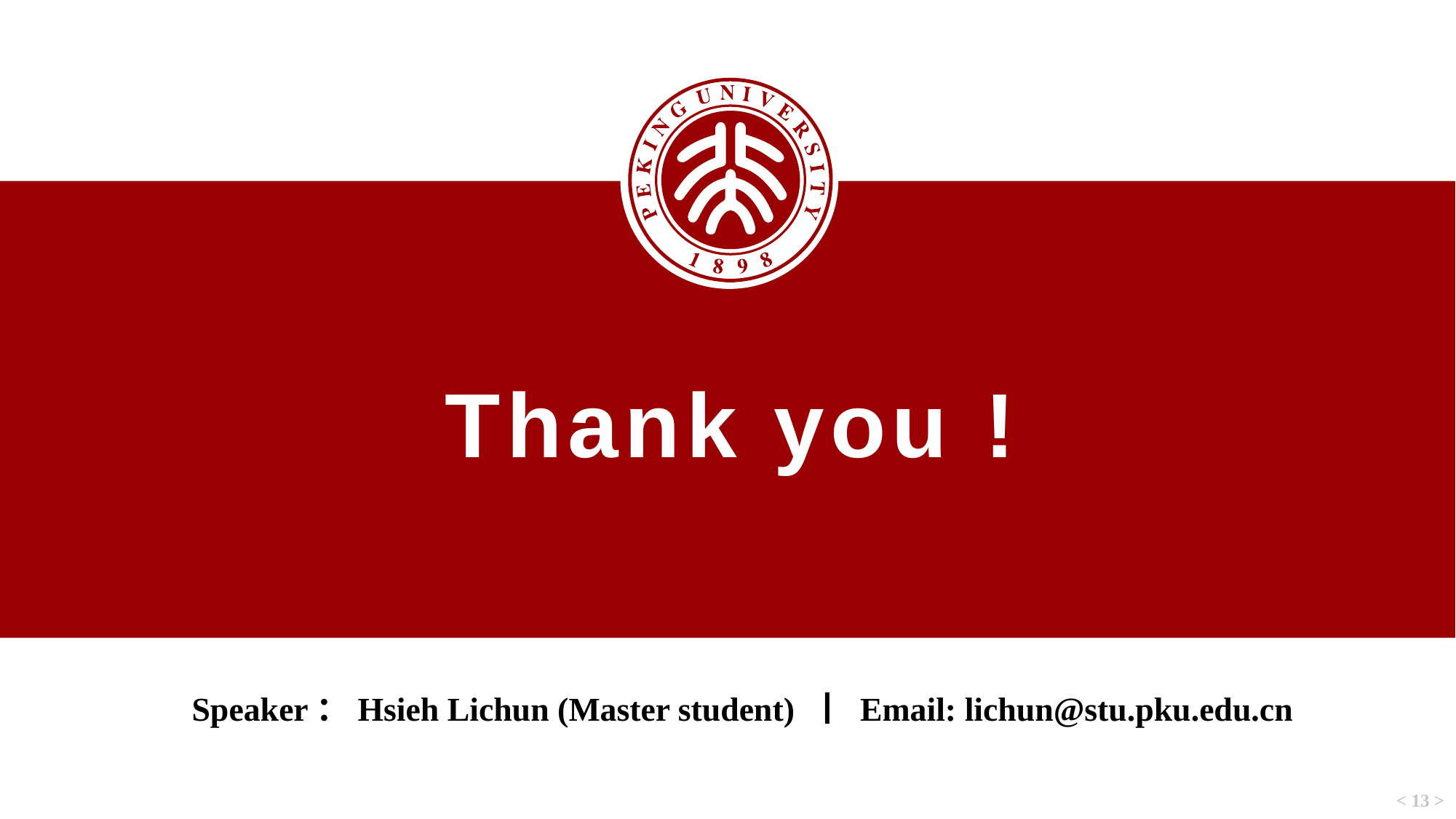

Thank you !
Speaker：Hsieh Lichun (Master student) 丨 Email: lichun@stu.pku.edu.cn
< 13 >